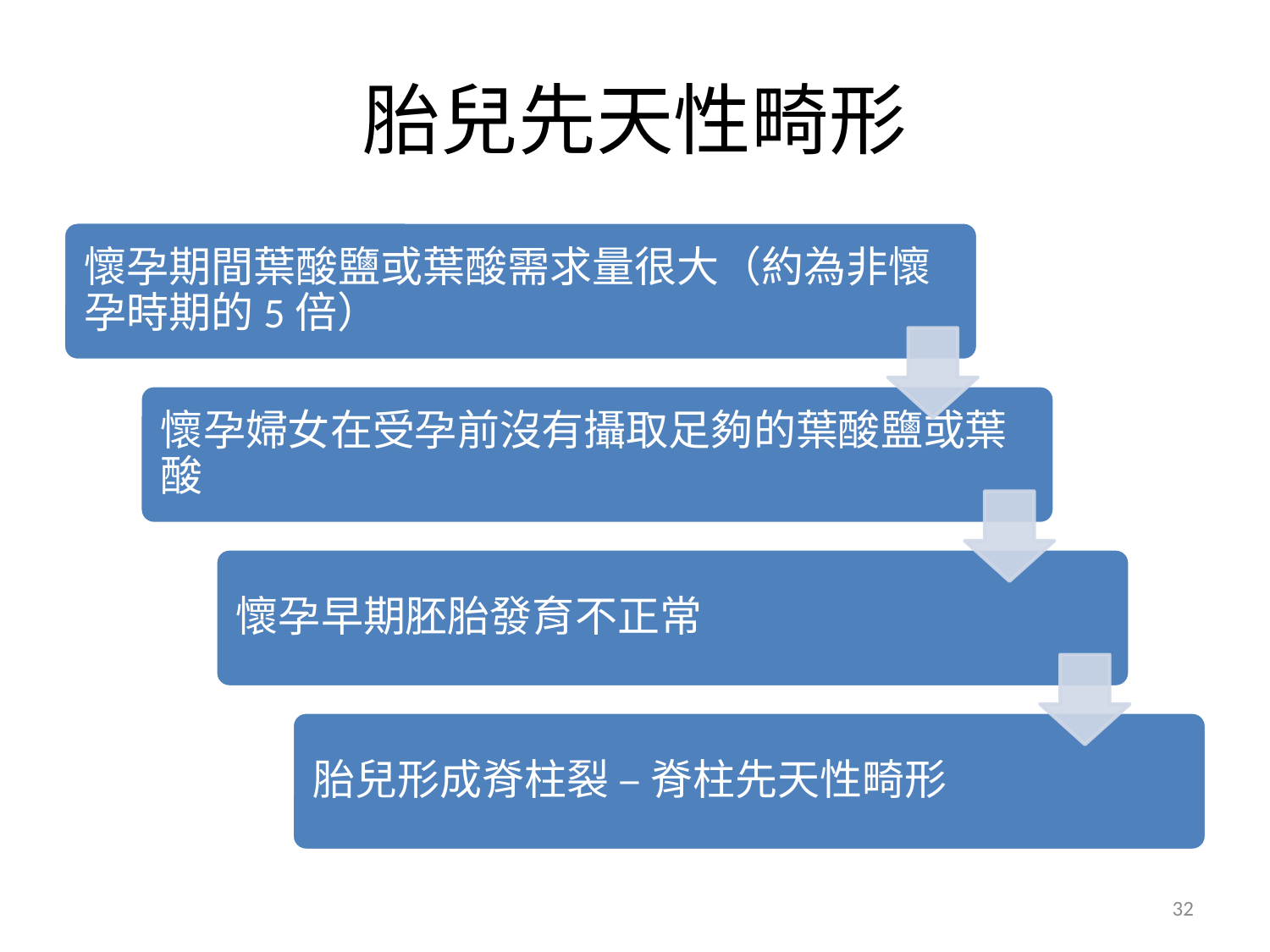

# 胎兒先天性畸形
懷孕期間葉酸鹽或葉酸需求量很大（約為非懷孕時期的5倍）
懷孕婦女在受孕前沒有攝取足夠的葉酸鹽或葉酸
懷孕早期胚胎發育不正常
胎兒形成脊柱裂 – 脊柱先天性畸形

32